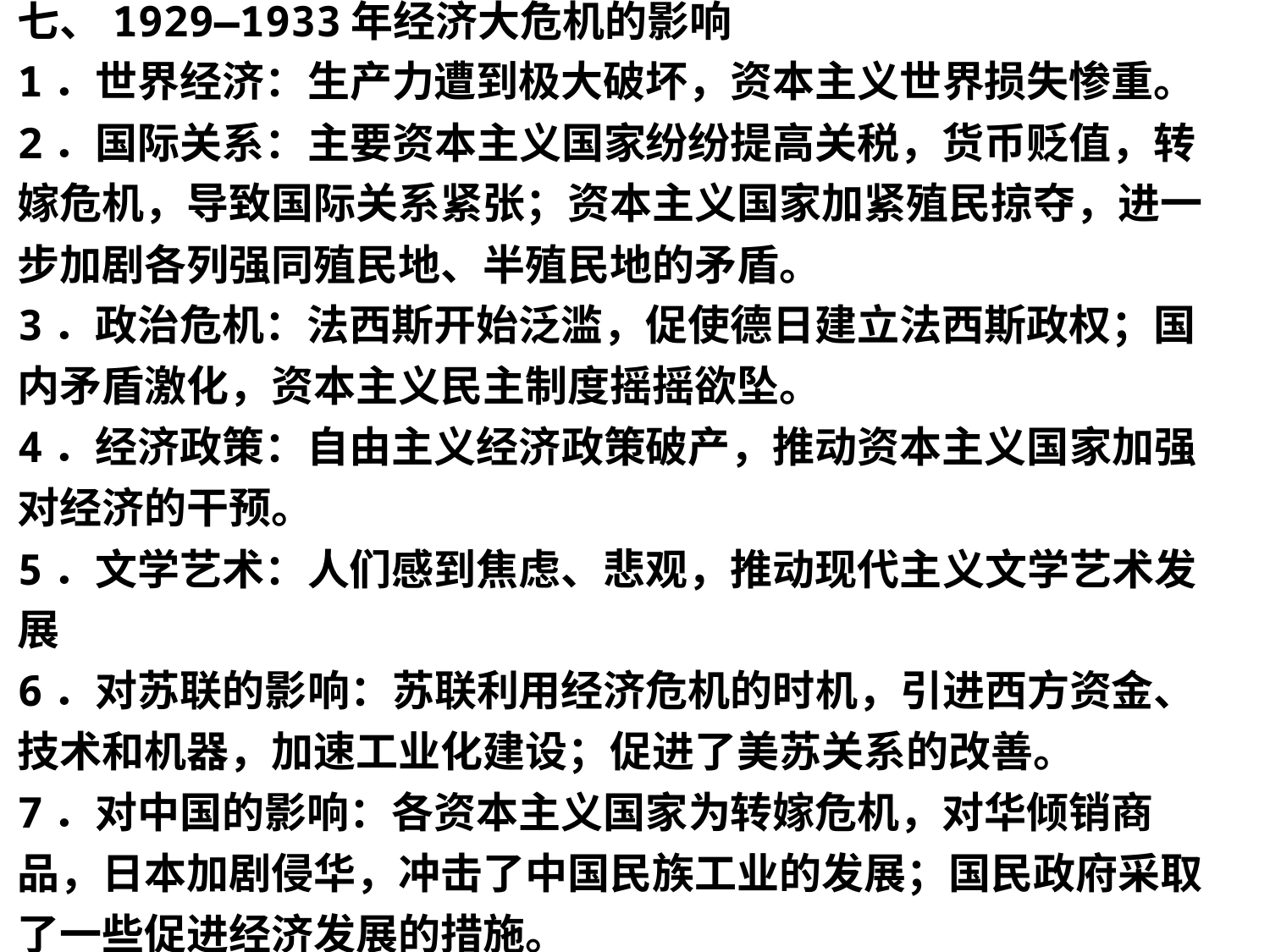

七、1929—1933年经济大危机的影响
1．世界经济：生产力遭到极大破坏，资本主义世界损失惨重。
2．国际关系：主要资本主义国家纷纷提高关税，货币贬值，转嫁危机，导致国际关系紧张；资本主义国家加紧殖民掠夺，进一步加剧各列强同殖民地、半殖民地的矛盾。
3．政治危机：法西斯开始泛滥，促使德日建立法西斯政权；国内矛盾激化，资本主义民主制度摇摇欲坠。
4．经济政策：自由主义经济政策破产，推动资本主义国家加强对经济的干预。
5．文学艺术：人们感到焦虑、悲观，推动现代主义文学艺术发展
6．对苏联的影响：苏联利用经济危机的时机，引进西方资金、技术和机器，加速工业化建设；促进了美苏关系的改善。
7．对中国的影响：各资本主义国家为转嫁危机，对华倾销商品，日本加剧侵华，冲击了中国民族工业的发展；国民政府采取了一些促进经济发展的措施。